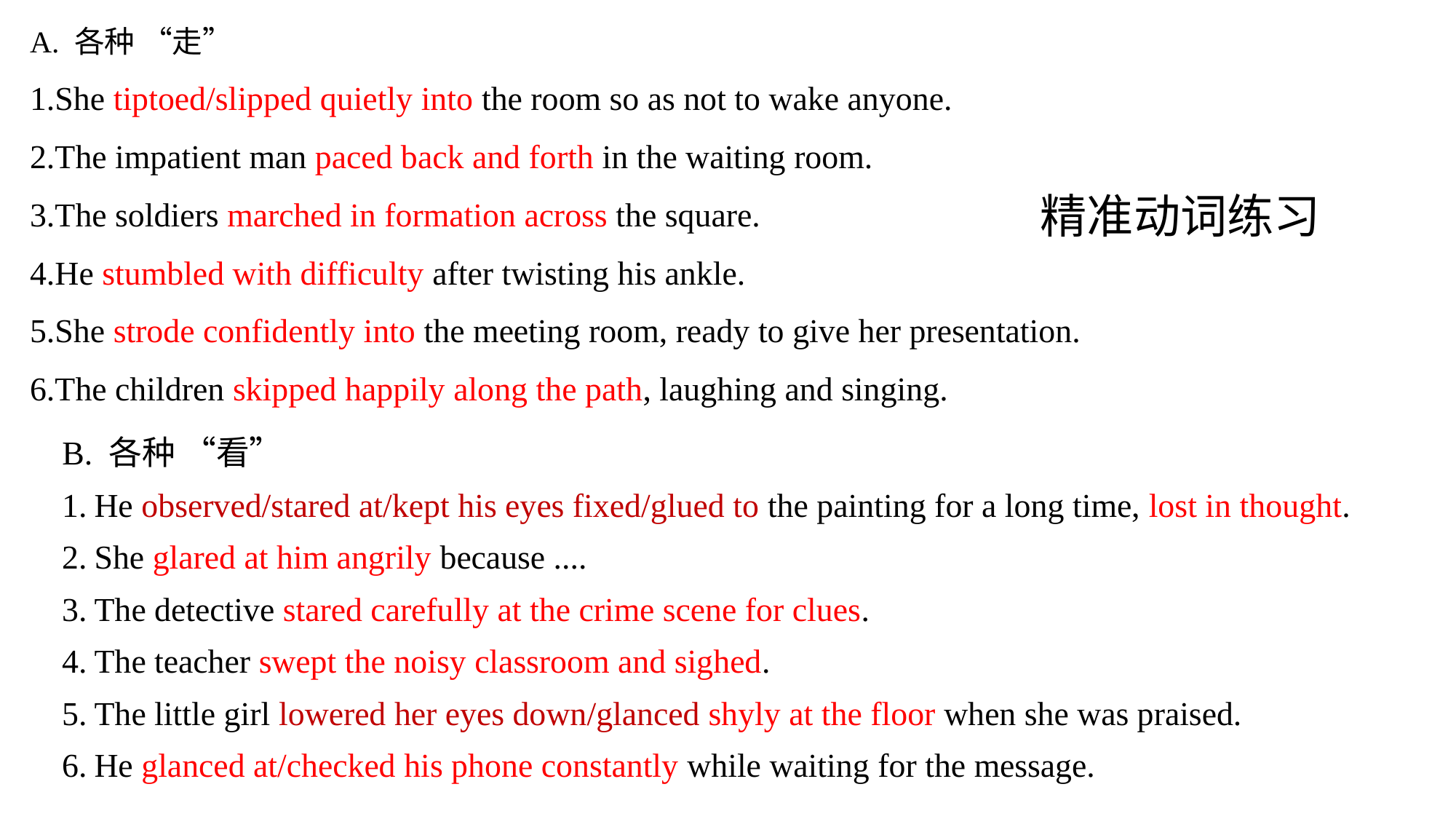

A. 各种 “走”
1.She tiptoed/slipped quietly into the room so as not to wake anyone.
2.The impatient man paced back and forth in the waiting room.
3.The soldiers marched in formation across the square.
4.He stumbled with difficulty after twisting his ankle.
5.She strode confidently into the meeting room, ready to give her presentation.
6.The children skipped happily along the path, laughing and singing.
B. 各种 “看”
He observed/stared at/kept his eyes fixed/glued to the painting for a long time, lost in thought.
She glared at him angrily because ....
The detective stared carefully at the crime scene for clues.
The teacher swept the noisy classroom and sighed.
The little girl lowered her eyes down/glanced shyly at the floor when she was praised.
He glanced at/checked his phone constantly while waiting for the message.

# 精准动词练习